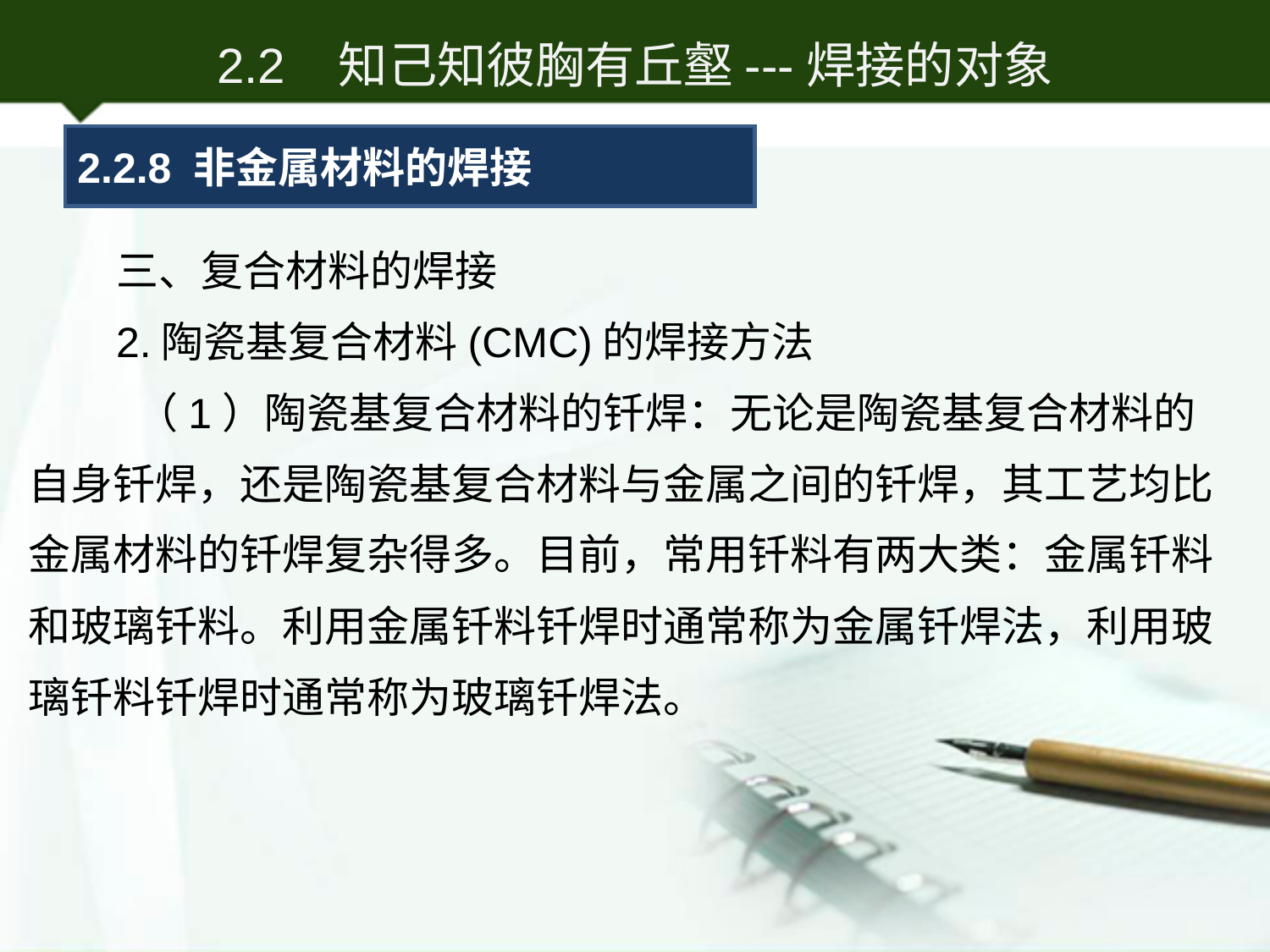

2.2   知己知彼胸有丘壑---焊接的对象
2.2.8 非金属材料的焊接
三、复合材料的焊接
2.陶瓷基复合材料(CMC)的焊接方法
 （1）陶瓷基复合材料的钎焊：无论是陶瓷基复合材料的自身钎焊，还是陶瓷基复合材料与金属之间的钎焊，其工艺均比金属材料的钎焊复杂得多。目前，常用钎料有两大类：金属钎料和玻璃钎料。利用金属钎料钎焊时通常称为金属钎焊法，利用玻璃钎料钎焊时通常称为玻璃钎焊法。